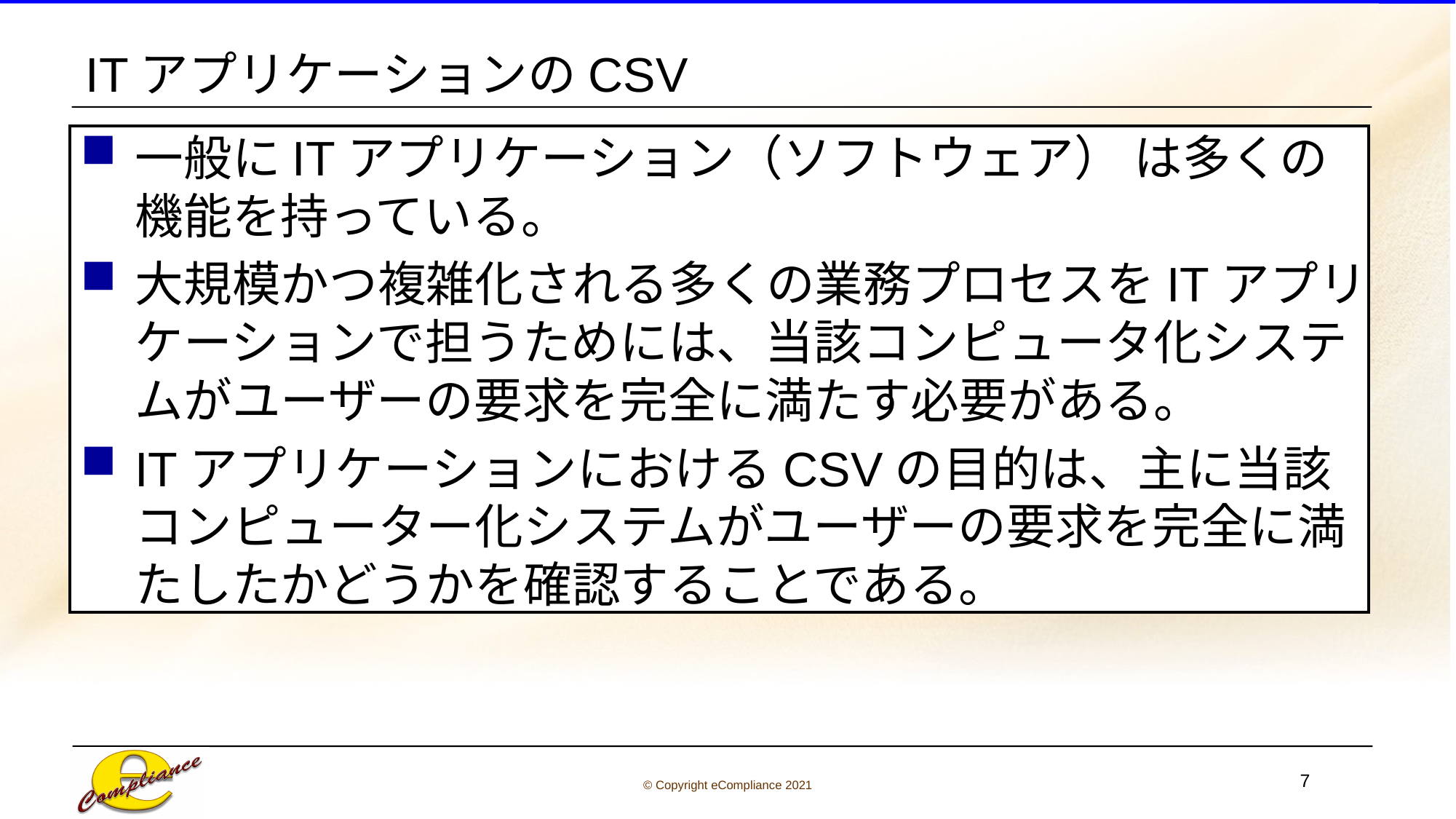

# ITアプリケーションのCSV
一般にITアプリケーション（ソフトウェア） は多くの機能を持っている。
大規模かつ複雑化される多くの業務プロセスをITアプリケーションで担うためには、当該コンピュータ化システムがユーザーの要求を完全に満たす必要がある。
ITアプリケーションにおけるCSVの目的は、主に当該コンピューター化システムがユーザーの要求を完全に満たしたかどうかを確認することである。